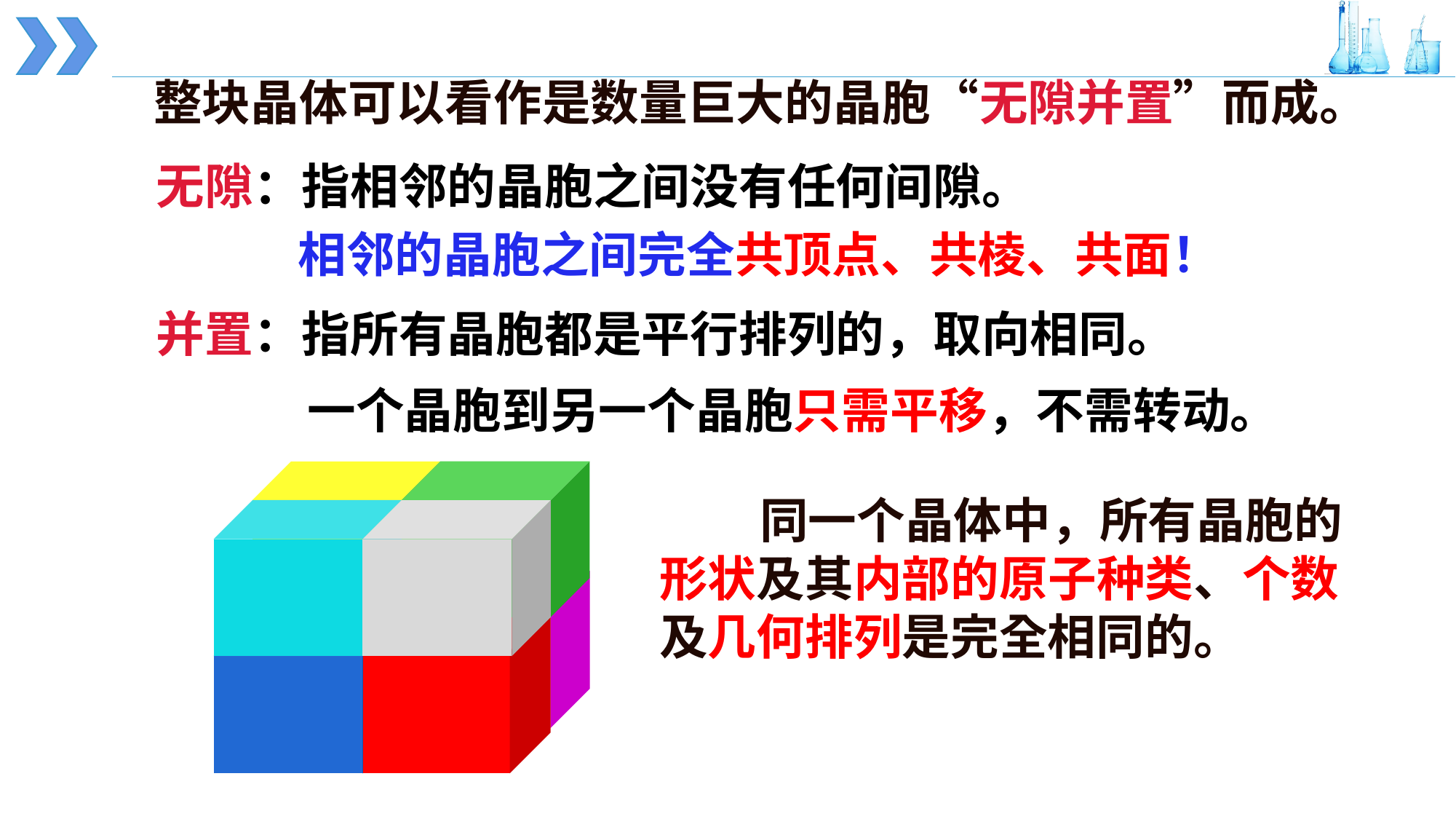

整块晶体可以看作是数量巨大的晶胞“无隙并置”而成。
无隙：指相邻的晶胞之间没有任何间隙。
相邻的晶胞之间完全共顶点、共棱、共面！
并置：指所有晶胞都是平行排列的，取向相同。
一个晶胞到另一个晶胞只需平移，不需转动。

        同一个晶体中，所有晶胞的形状及其内部的原子种类、个数及几何排列是完全相同的。